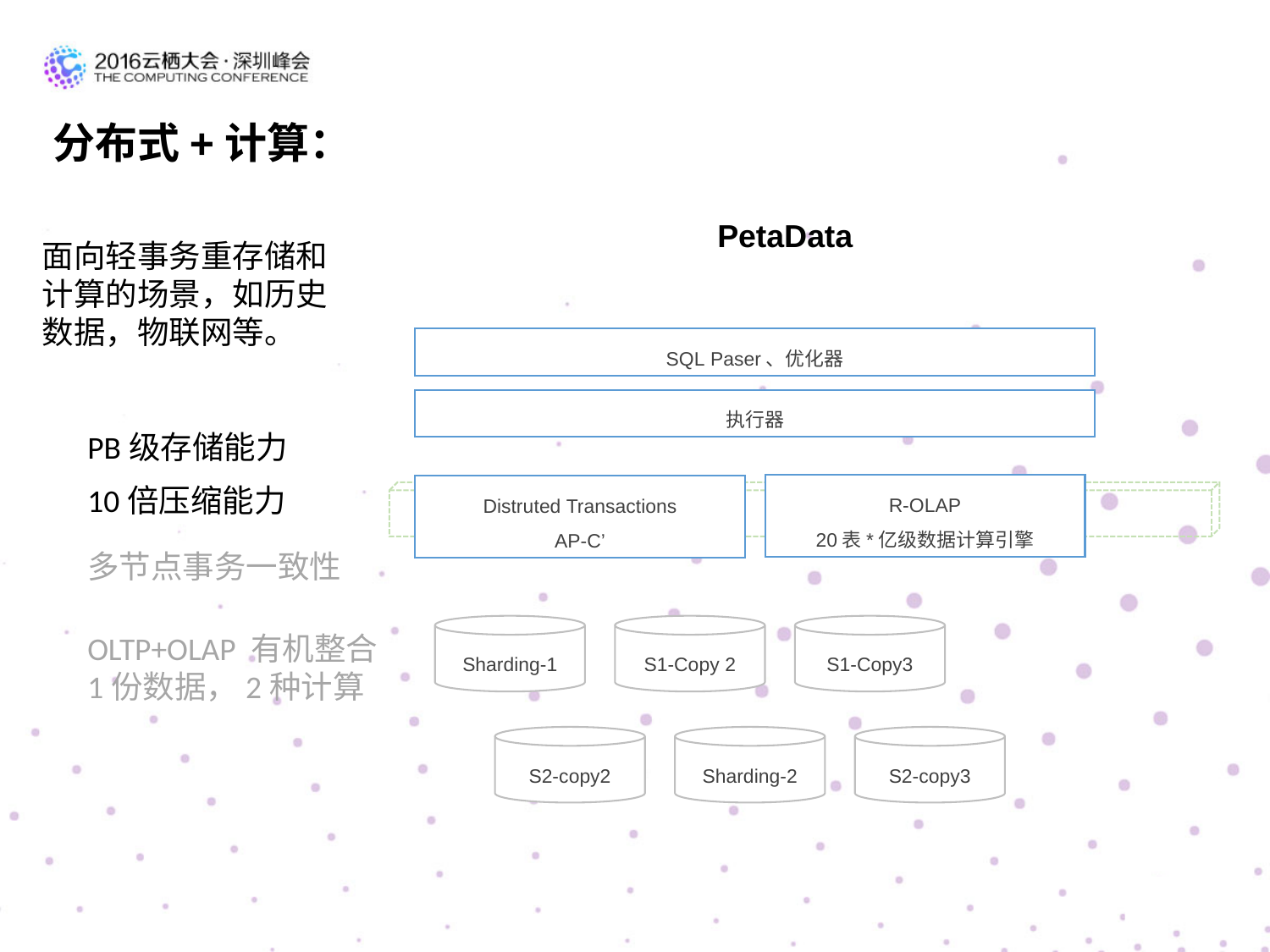

分布式+计算：
PetaData
面向轻事务重存储和计算的场景，如历史数据，物联网等。
SQL Paser、优化器
执行器
PB级存储能力
10倍压缩能力
R-OLAP
20表*亿级数据计算引擎
Distruted Transactions
AP-C’

多节点事务一致性
Sharding-1
S1-Copy 2
S1-Copy3
OLTP+OLAP 有机整合
1份数据，2种计算
S2-copy2
Sharding-2
S2-copy3